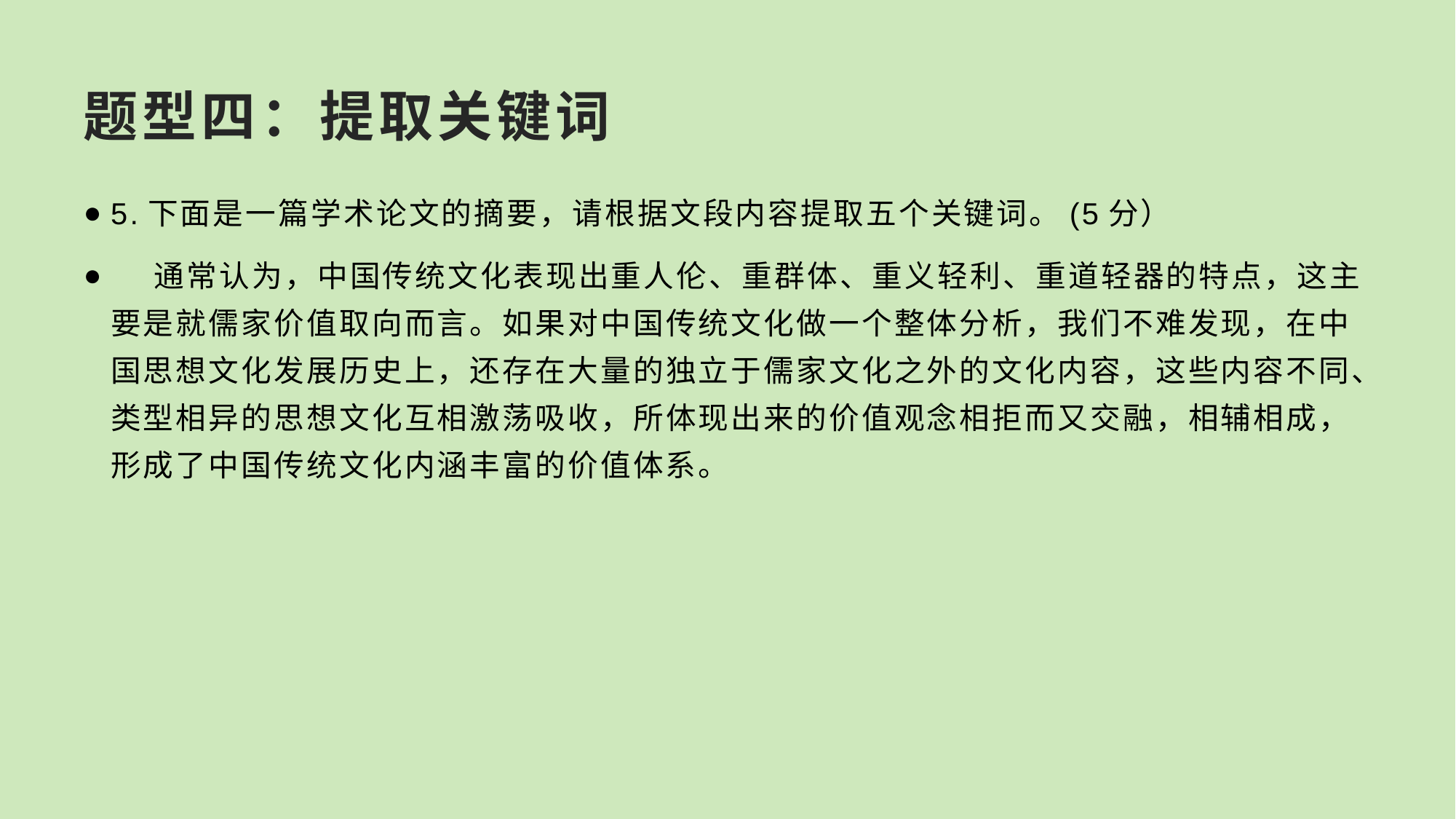

# 题型四：提取关键词
5.下面是一篇学术论文的摘要，请根据文段内容提取五个关键词。(5分）
    通常认为，中国传统文化表现出重人伦、重群体、重义轻利、重道轻器的特点，这主要是就儒家价值取向而言。如果对中国传统文化做一个整体分析，我们不难发现，在中国思想文化发展历史上，还存在大量的独立于儒家文化之外的文化内容，这些内容不同、类型相异的思想文化互相激荡吸收，所体现出来的价值观念相拒而又交融，相辅相成，形成了中国传统文化内涵丰富的价值体系。